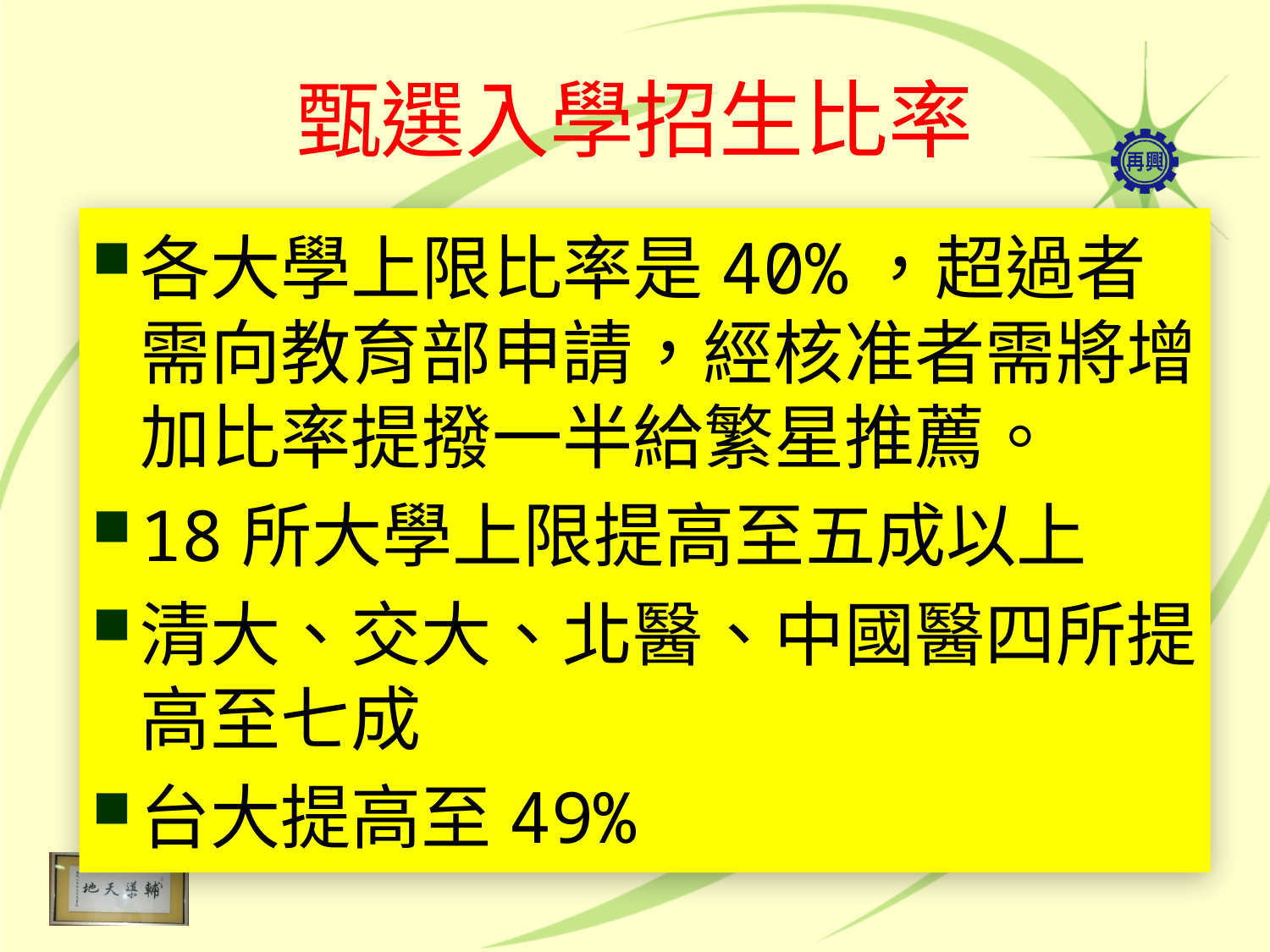

甄選入學招生比率
各大學上限比率是40%，超過者需向教育部申請，經核准者需將增加比率提撥一半給繁星推薦。
18所大學上限提高至五成以上
清大、交大、北醫、中國醫四所提高至七成
台大提高至49%